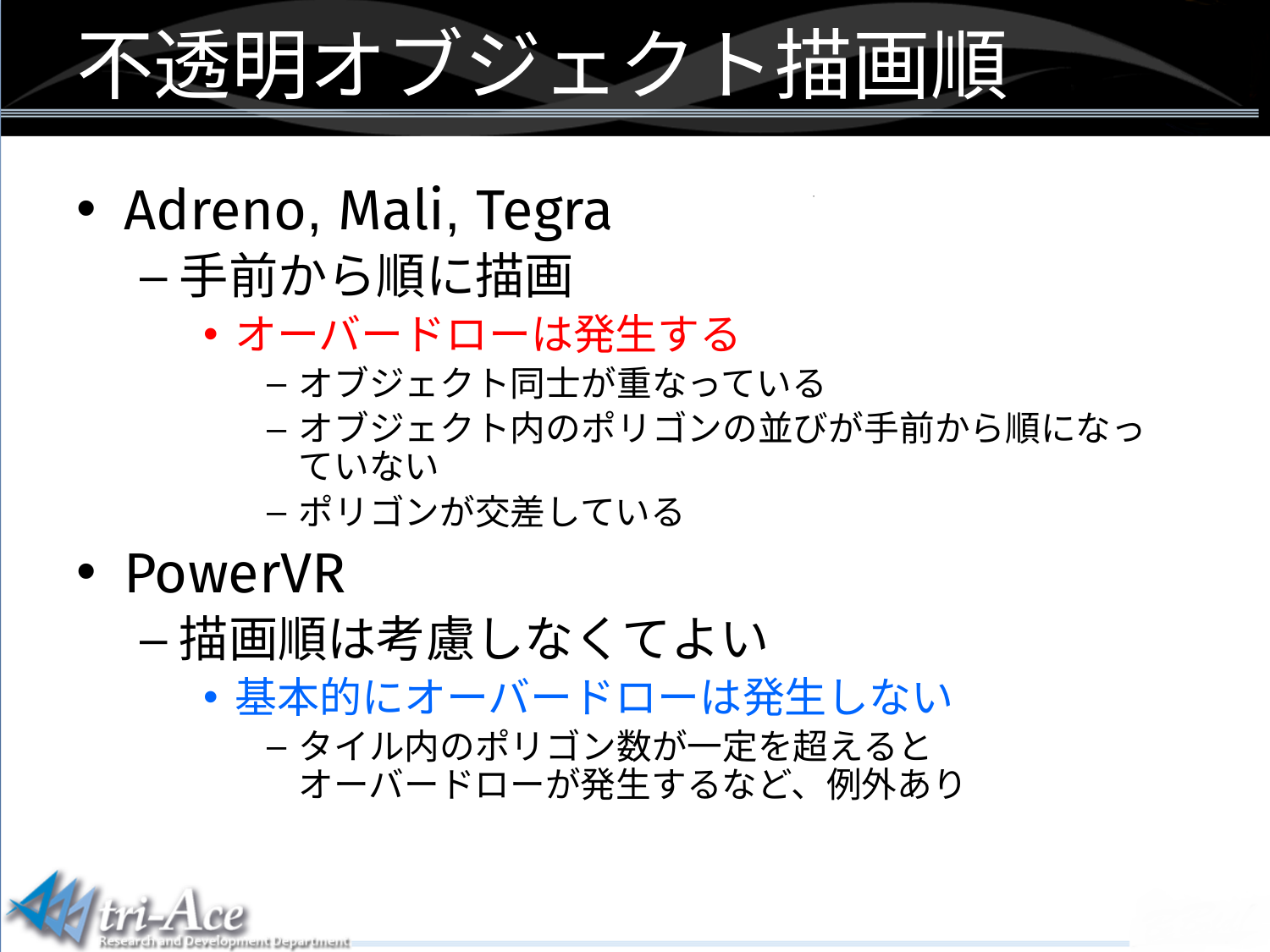

不透明オブジェクト描画順
Adreno, Mali, Tegra
手前から順に描画
オーバードローは発生する
オブジェクト同士が重なっている
オブジェクト内のポリゴンの並びが手前から順になっていない
ポリゴンが交差している
PowerVR
描画順は考慮しなくてよい
基本的にオーバードローは発生しない
タイル内のポリゴン数が一定を超えると
オーバードローが発生するなど、例外あり